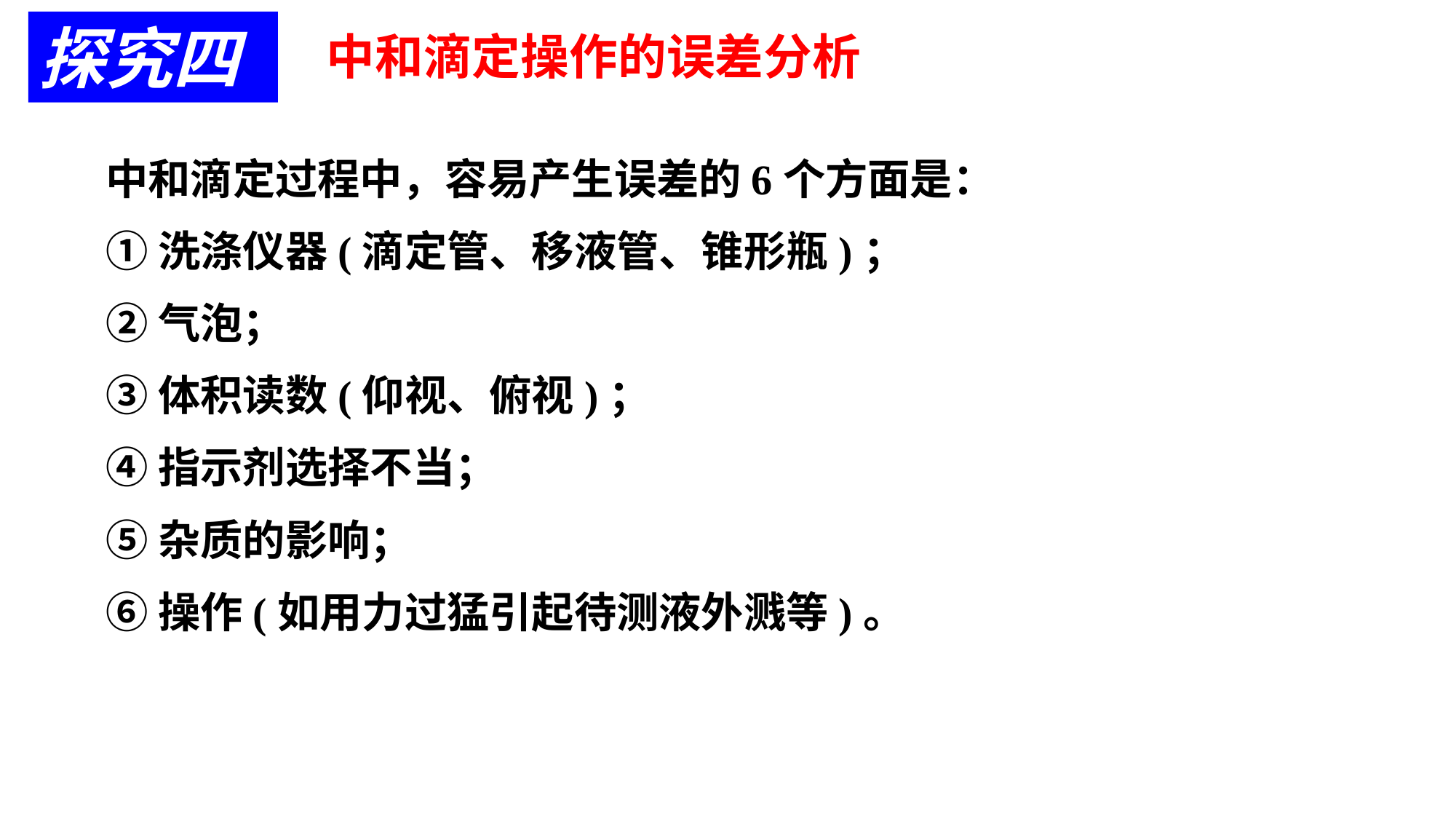

探究四
中和滴定操作的误差分析
中和滴定过程中，容易产生误差的6个方面是：
①洗涤仪器(滴定管、移液管、锥形瓶)；
②气泡；
③体积读数(仰视、俯视)；
④指示剂选择不当；
⑤杂质的影响；
⑥操作(如用力过猛引起待测液外溅等)。